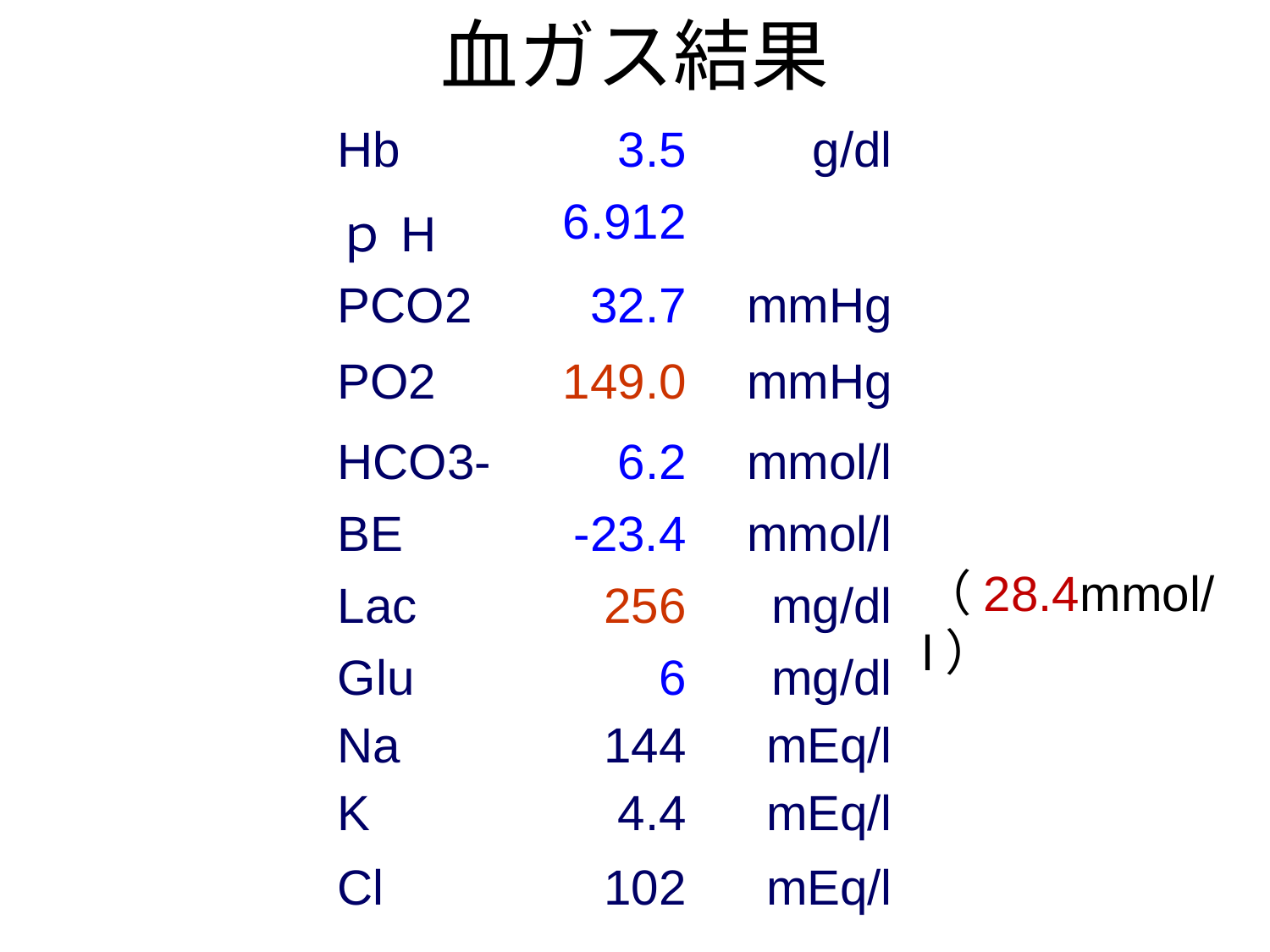

血ガス結果
| Hb | 3.5 | g/dl |
| --- | --- | --- |
| ｐH | 6.912 |  |
| PCO2 | 32.7 | mmHg |
| PO2 | 149.0 | mmHg |
| HCO3- | 6.2 | mmol/l |
| BE | -23.4 | mmol/l |
| Lac | 256 | mg/dl |
| Glu | 6 | mg/dl |
| Na | 144 | mEq/l |
| K | 4.4 | mEq/l |
| Cl | 102 | mEq/l |
（28.4mmol/l）